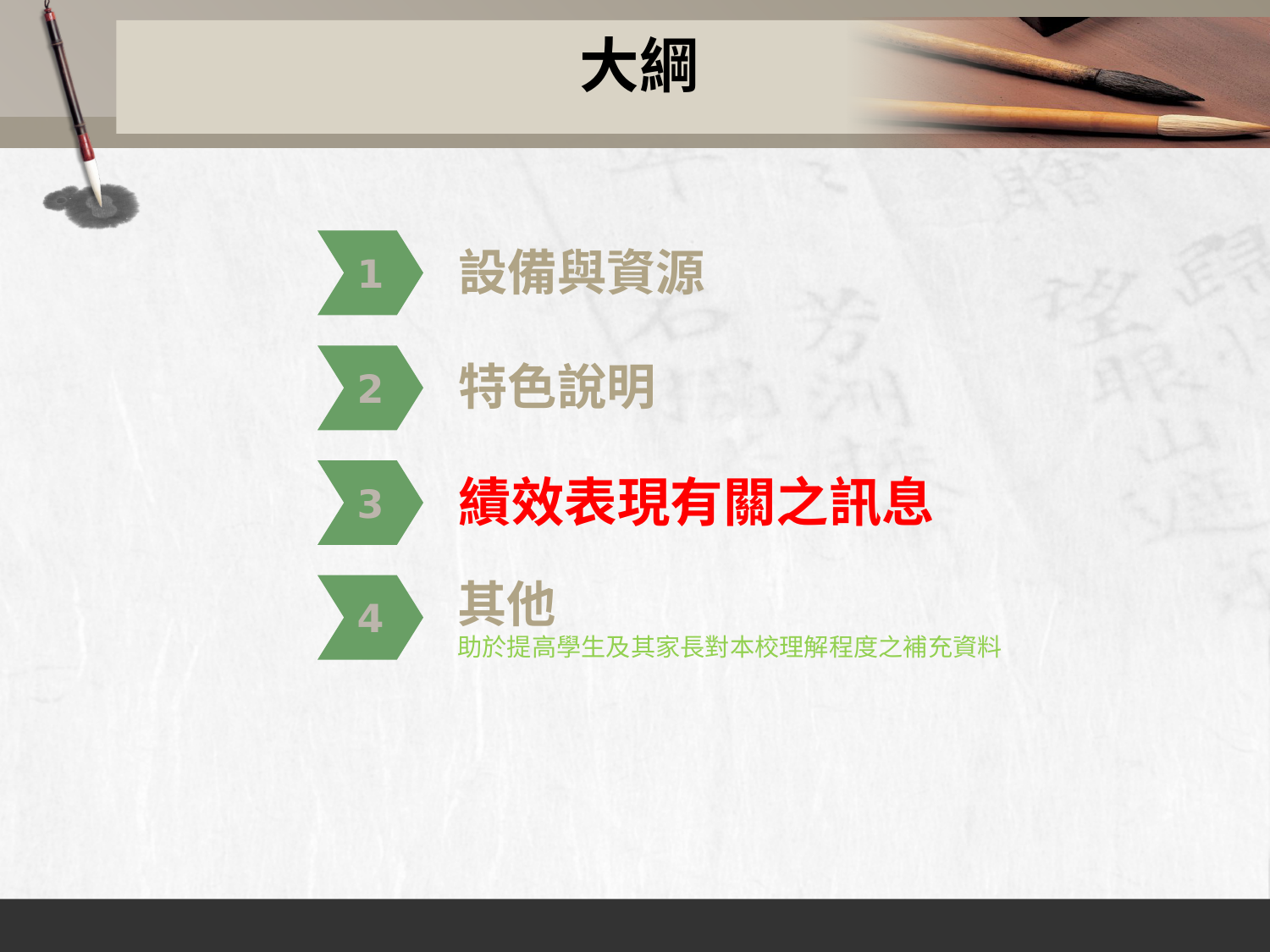

# 大綱
1
 設備與資源
2
 特色說明
3
 績效表現有關之訊息
其他
助於提高學生及其家長對本校理解程度之補充資料
4